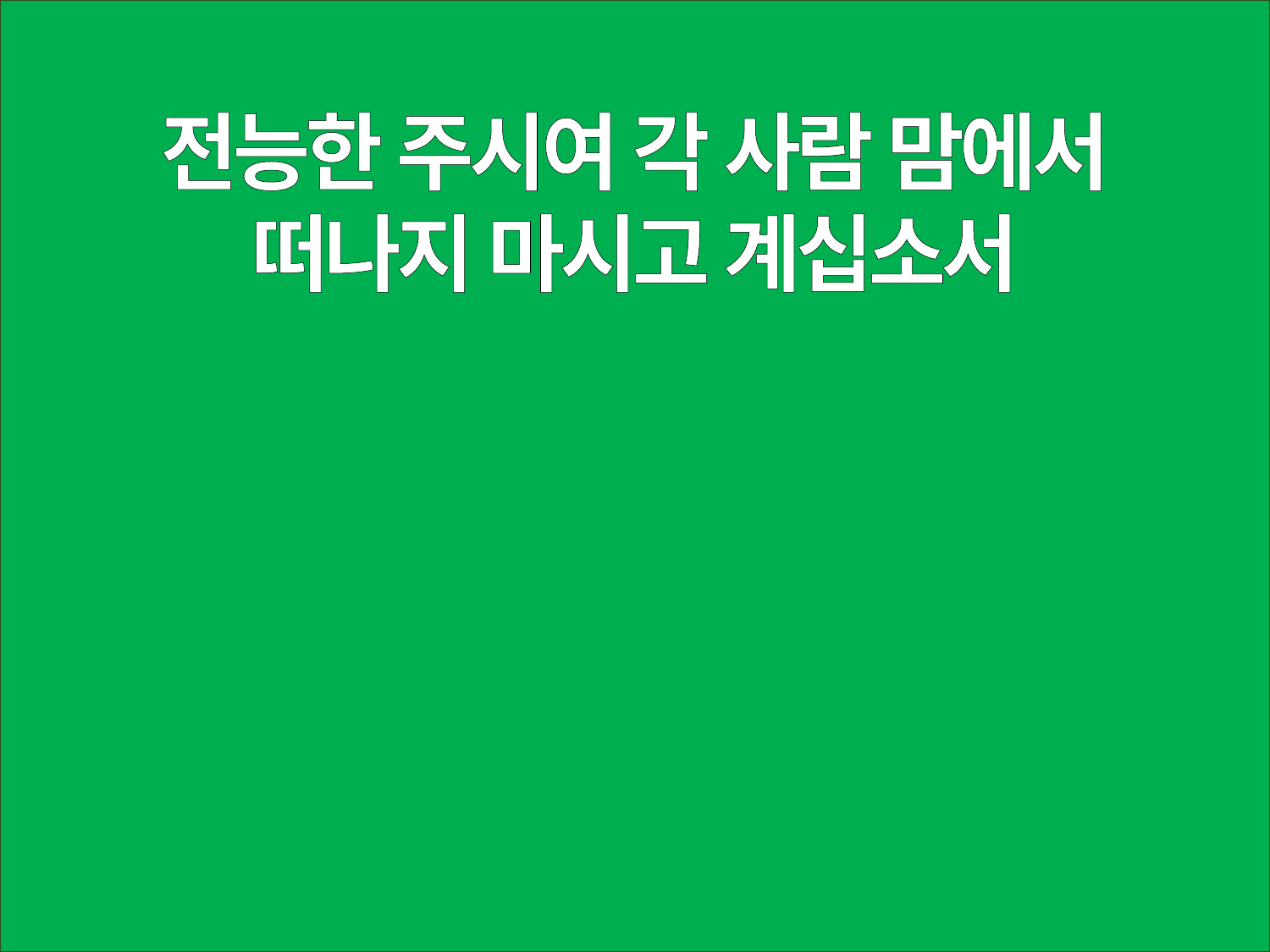

전능한 주시여 각 사람 맘에서
떠나지 마시고 계십소서